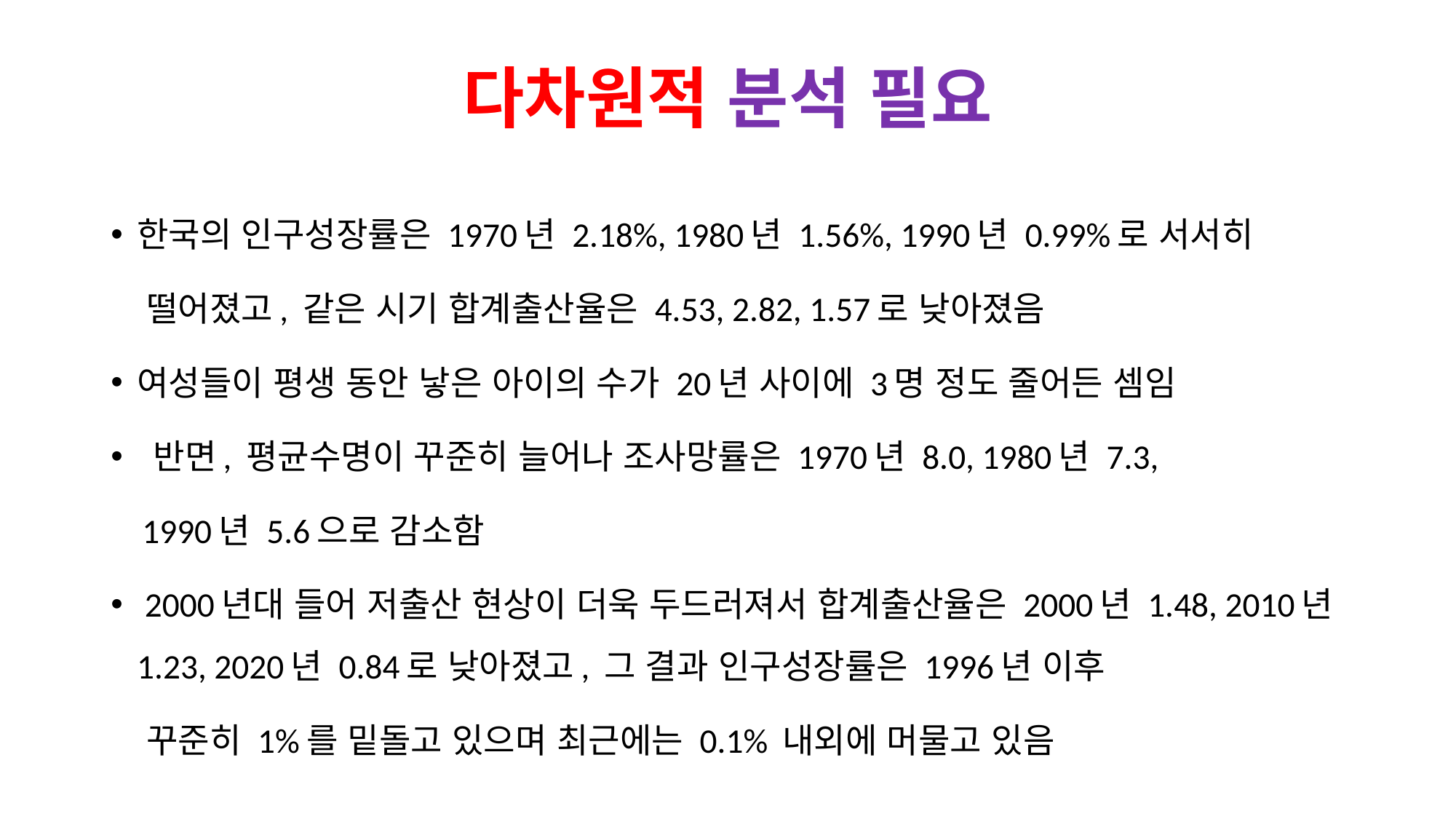

# 다차원적 분석 필요
한국의 인구성장률은 1970년 2.18%, 1980년 1.56%, 1990년 0.99%로 서서히
   떨어졌고, 같은 시기 합계출산율은 4.53, 2.82, 1.57로 낮아졌음
여성들이 평생 동안 낳은 아이의 수가 20년 사이에 3명 정도 줄어든 셈임
 반면, 평균수명이 꾸준히 늘어나 조사망률은 1970년 8.0, 1980년 7.3,
    1990년 5.6으로 감소함
 2000년대 들어 저출산 현상이 더욱 두드러져서 합계출산율은 2000년 1.48, 2010년 1.23, 2020년 0.84로 낮아졌고, 그 결과 인구성장률은 1996년 이후
   꾸준히 1%를 밑돌고 있으며 최근에는 0.1% 내외에 머물고 있음